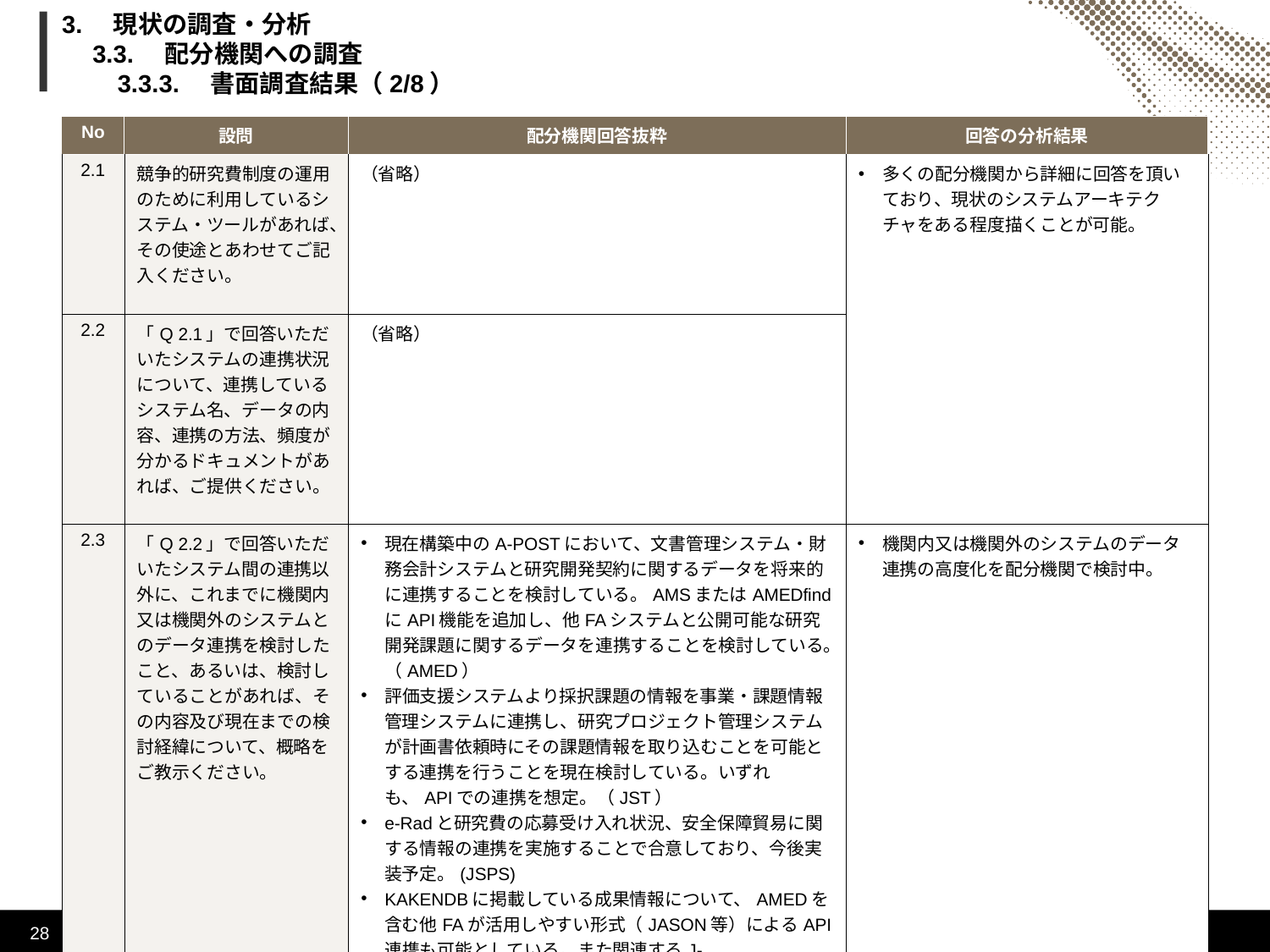

# 3.　現状の調査・分析 　3.3.　配分機関への調査 　　3.3.3.　書面調査結果（2/8）
| No | 設問 | 配分機関回答抜粋 | 回答の分析結果 |
| --- | --- | --- | --- |
| 2.1 | 競争的研究費制度の運用のために利用しているシステム・ツールがあれば、その使途とあわせてご記入ください。 | （省略） | 多くの配分機関から詳細に回答を頂いており、現状のシステムアーキテクチャをある程度描くことが可能。 |
| 2.2 | 「Q 2.1」で回答いただいたシステムの連携状況について、連携しているシステム名、データの内容、連携の方法、頻度が分かるドキュメントがあれば、ご提供ください。 | （省略） |  |
| 2.3 | 「Q 2.2」で回答いただいたシステム間の連携以外に、これまでに機関内又は機関外のシステムとのデータ連携を検討したこと、あるいは、検討していることがあれば、その内容及び現在までの検討経緯について、概略をご教示ください。 | 現在構築中のA-POSTにおいて、文書管理システム・財務会計システムと研究開発契約に関するデータを将来的に連携することを検討している。AMSまたはAMEDfindにAPI機能を追加し、他FAシステムと公開可能な研究開発課題に関するデータを連携することを検討している。（AMED） 評価支援システムより採択課題の情報を事業・課題情報管理システムに連携し、研究プロジェクト管理システムが計画書依頼時にその課題情報を取り込むことを可能とする連携を行うことを現在検討している。いずれも、APIでの連携を想定。（JST） e-Radと研究費の応募受け入れ状況、安全保障貿易に関する情報の連携を実施することで合意しており、今後実装予定。(JSPS) KAKENDBに掲載している成果情報について、AMEDを含む他FAが活用しやすい形式（JASON等）によるAPI連携も可能としている。また関連するJ-GLOBAL、researchmapのサイトを閲覧できる仕組みを構築している。(JSPS) JSTプロジェクトデータベース、および、科学研究費助成事業データベース（KAKEN）に収録されているデータを検索するGRANTS（研究課題統合検索）を構築している。(JSPS) 実績報告書に記載を求めている図書や論文情報について、ISBNやDOIを入力したら自動的に情報を科研費電子申請システム内に取り込めるシステムを構築している。(JSPS) | 機関内又は機関外のシステムのデータ連携の高度化を配分機関で検討中。 |